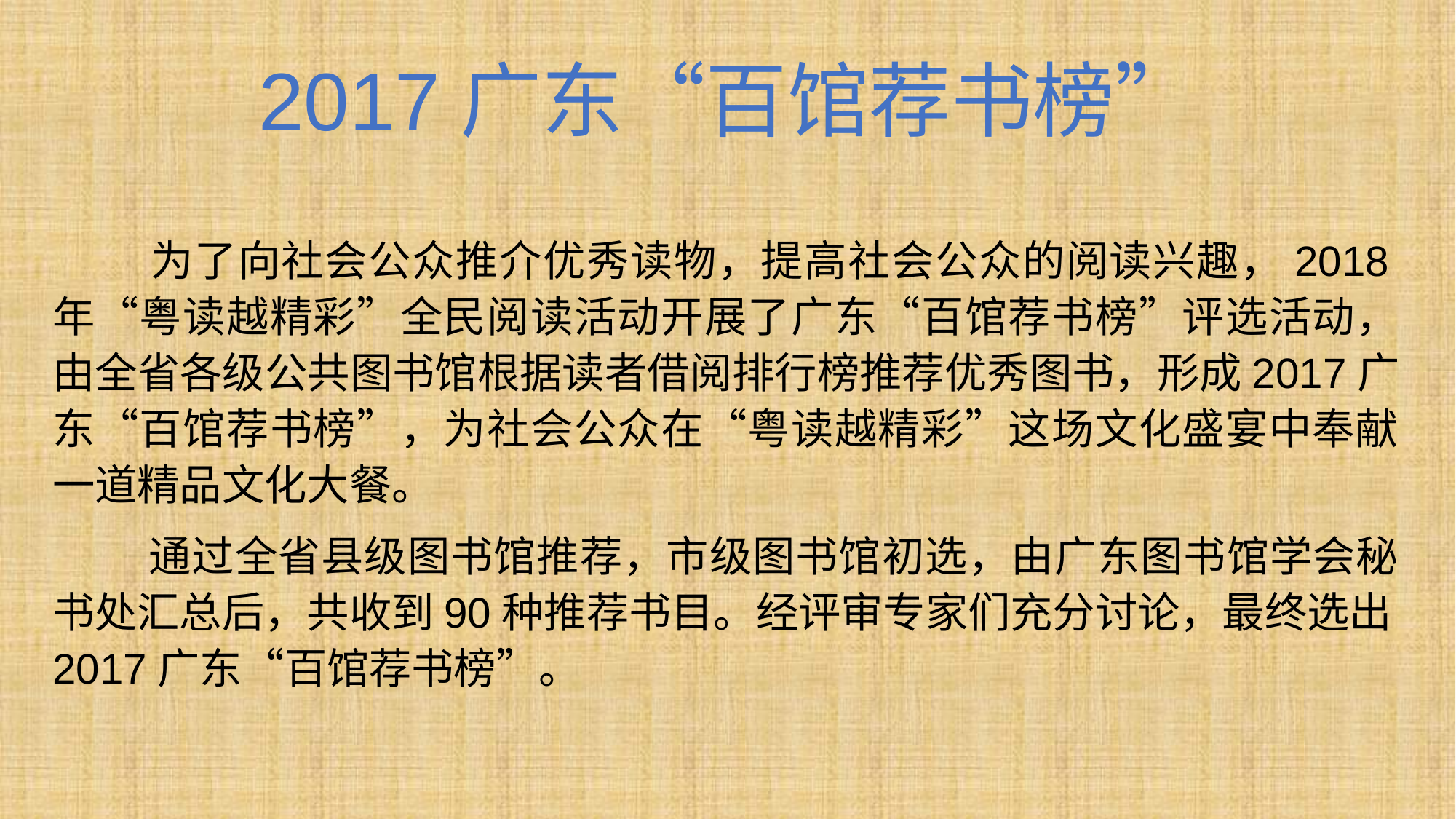

#
2017广东“百馆荐书榜”
   为了向社会公众推介优秀读物，提高社会公众的阅读兴趣，2018年“粤读越精彩”全民阅读活动开展了广东“百馆荐书榜”评选活动，由全省各级公共图书馆根据读者借阅排行榜推荐优秀图书，形成2017广东“百馆荐书榜”，为社会公众在“粤读越精彩”这场文化盛宴中奉献一道精品文化大餐。
   通过全省县级图书馆推荐，市级图书馆初选，由广东图书馆学会秘书处汇总后，共收到90种推荐书目。经评审专家们充分讨论，最终选出2017广东“百馆荐书榜”。